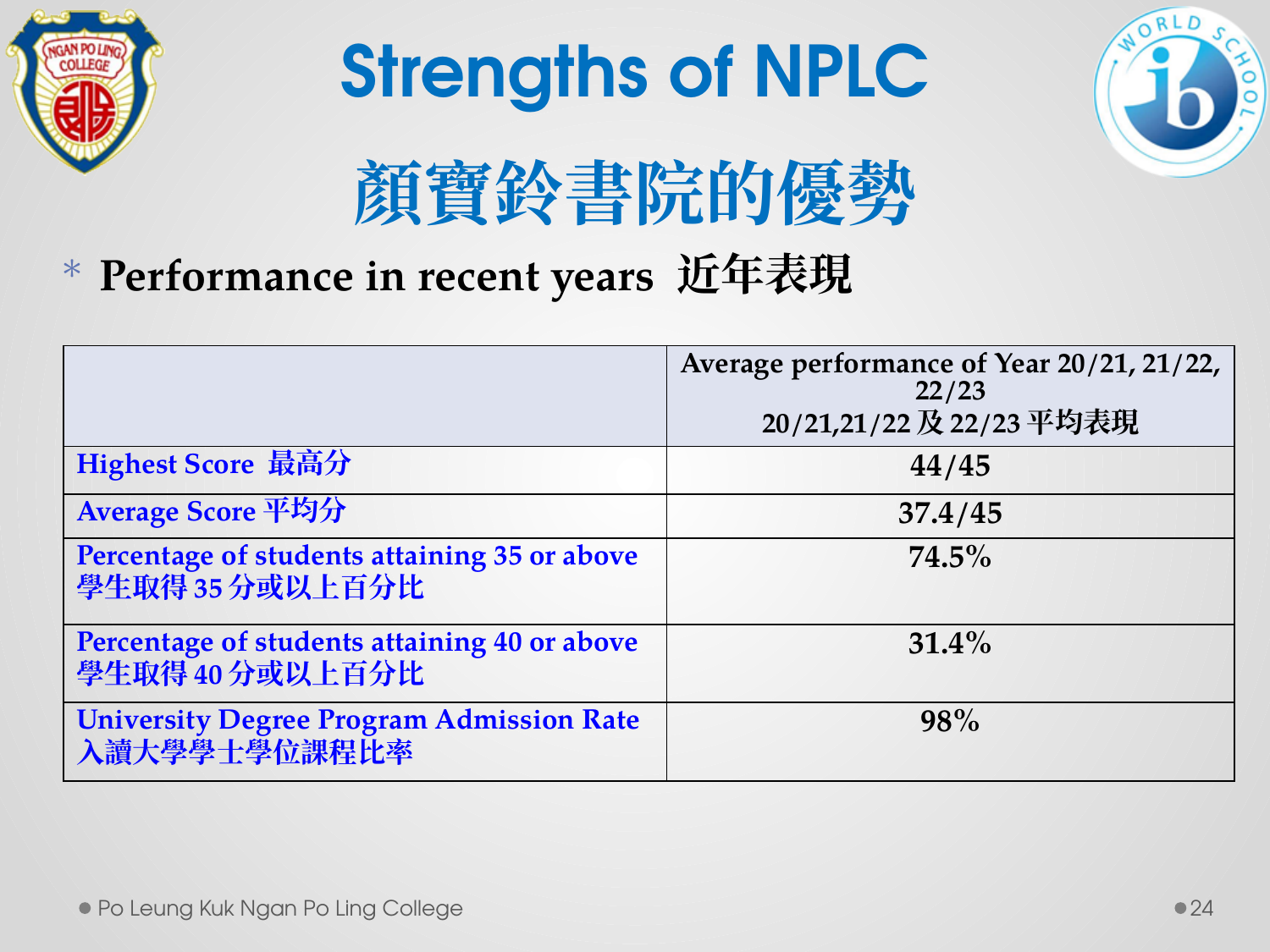

# Strengths of NPLC 顏寶鈴書院的優勢
Performance in recent years 近年表現
|  | Average performance of Year 20/21, 21/22, 22/23 20/21,21/22及22/23平均表現 |
| --- | --- |
| Highest Score 最高分 | 44/45 |
| Average Score平均分 | 37.4/45 |
| Percentage of students attaining 35 or above 學生取得35分或以上百分比 | 74.5% |
| Percentage of students attaining 40 or above 學生取得40分或以上百分比 | 31.4% |
| University Degree Program Admission Rate 入讀大學學士學位課程比率 | 98% |
Po Leung Kuk Ngan Po Ling College
24